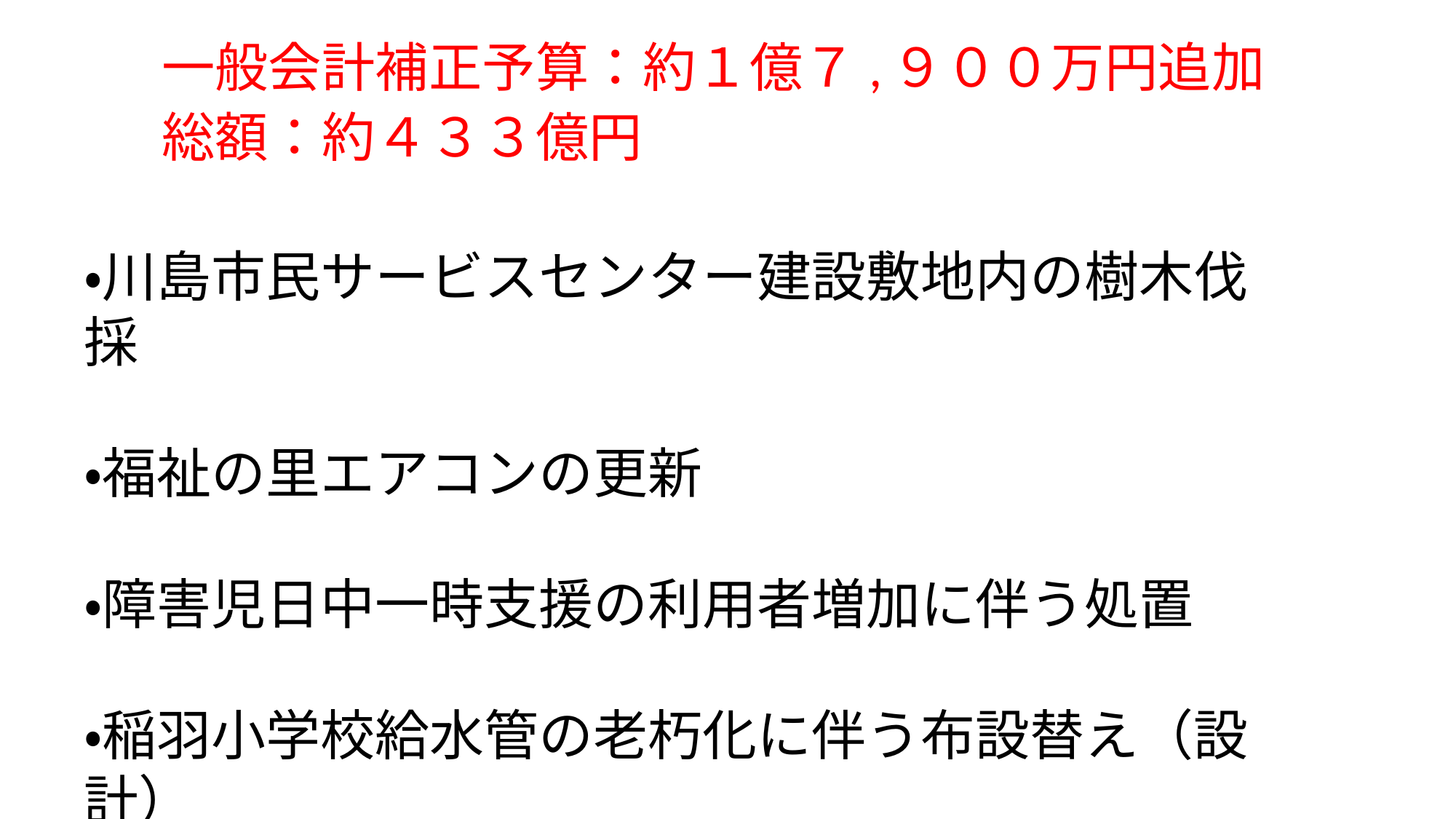

# 一般会計補正予算：約１億７,９００万円追加総額：約４３３億円
・川島市民サービスセンター建設敷地内の樹木伐採

・福祉の里エアコンの更新

・障害児日中一時支援の利用者増加に伴う処置

・稲羽小学校給水管の老朽化に伴う布設替え（設計）